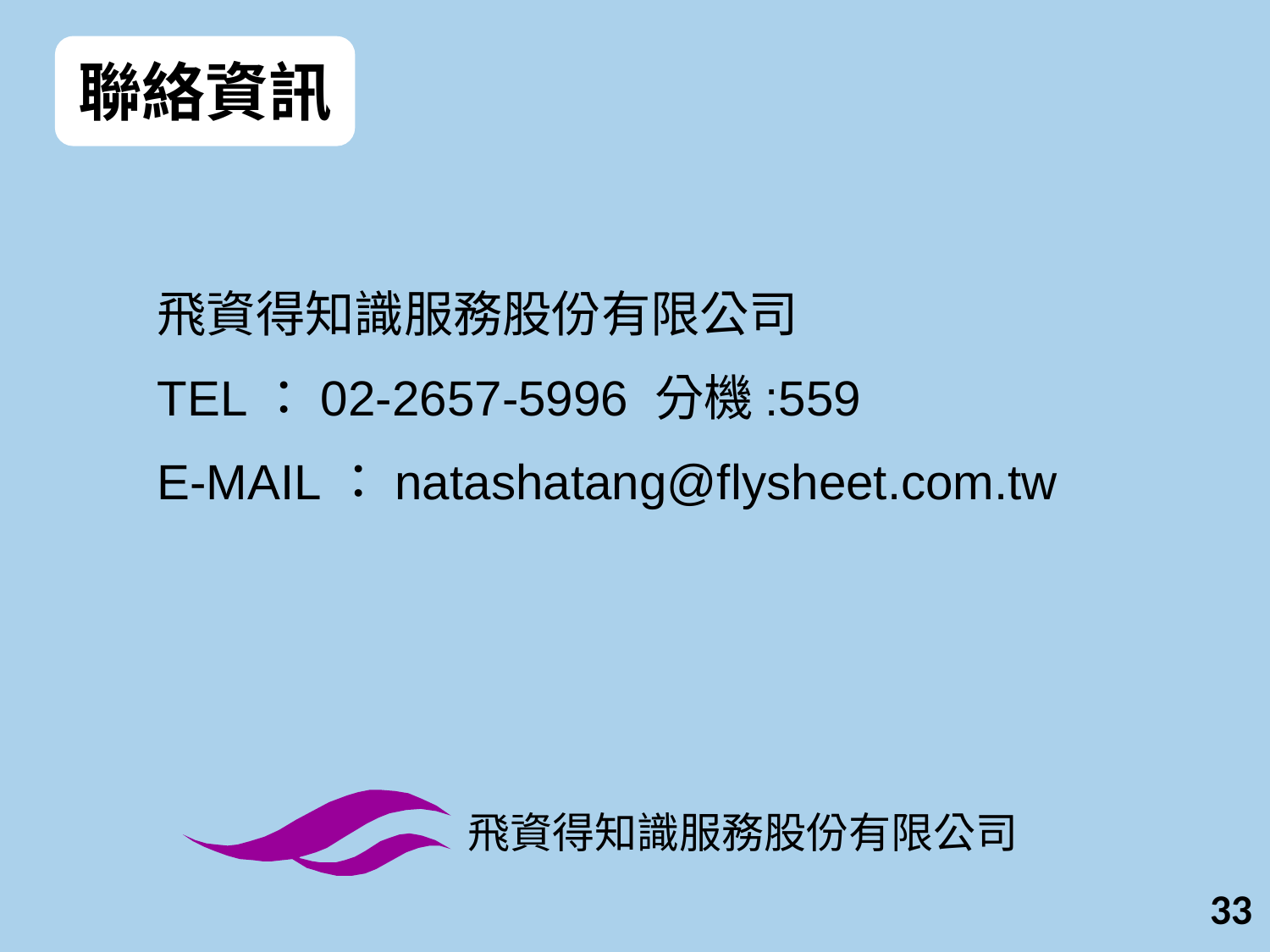

聯絡資訊
飛資得知識服務股份有限公司
TEL：02-2657-5996 分機:559
E-MAIL：natashatang@flysheet.com.tw

飛資得知識服務股份有限公司
33